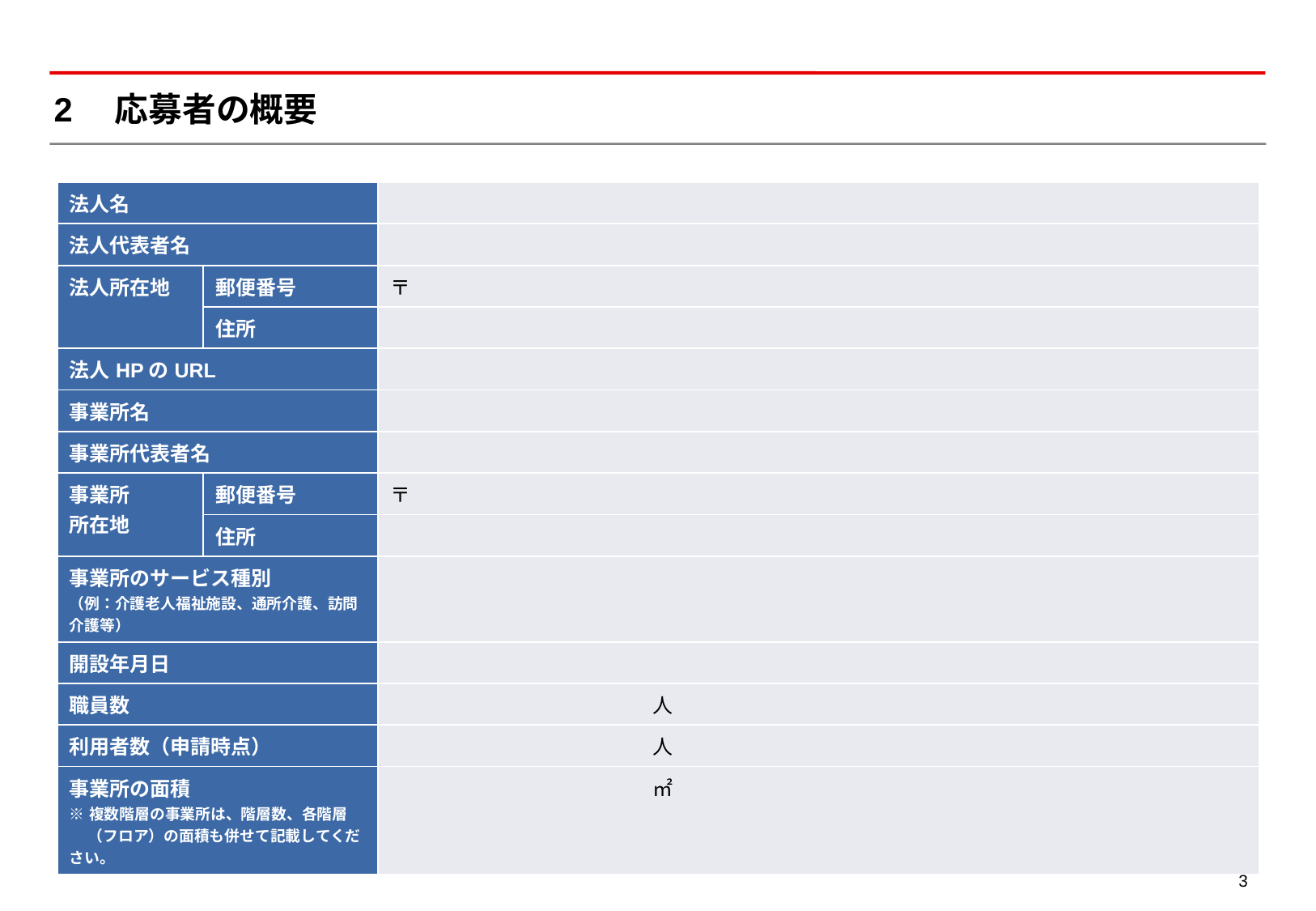

# 2　応募者の概要
| 法人名 |  |  |
| --- | --- | --- |
| 法人代表者名 |  |  |
| 法人所在地 | 郵便番号 | 〒 |
|  | 住所 |  |
| 法人HPのURL |  |  |
| 事業所名 |  |  |
| 事業所代表者名 |  |  |
| 事業所 所在地 | 郵便番号 | 〒 |
|  | 住所 |  |
| 事業所のサービス種別 （例：介護老人福祉施設、通所介護、訪問介護等） |  |  |
| 開設年月日 |  |  |
| 職員数 |  | 人 |
| 利用者数（申請時点） |  | 人 |
| 事業所の面積 ※複数階層の事業所は、階層数、各階層 　 （フロア）の面積も併せて記載してください。 |  | ㎡ |